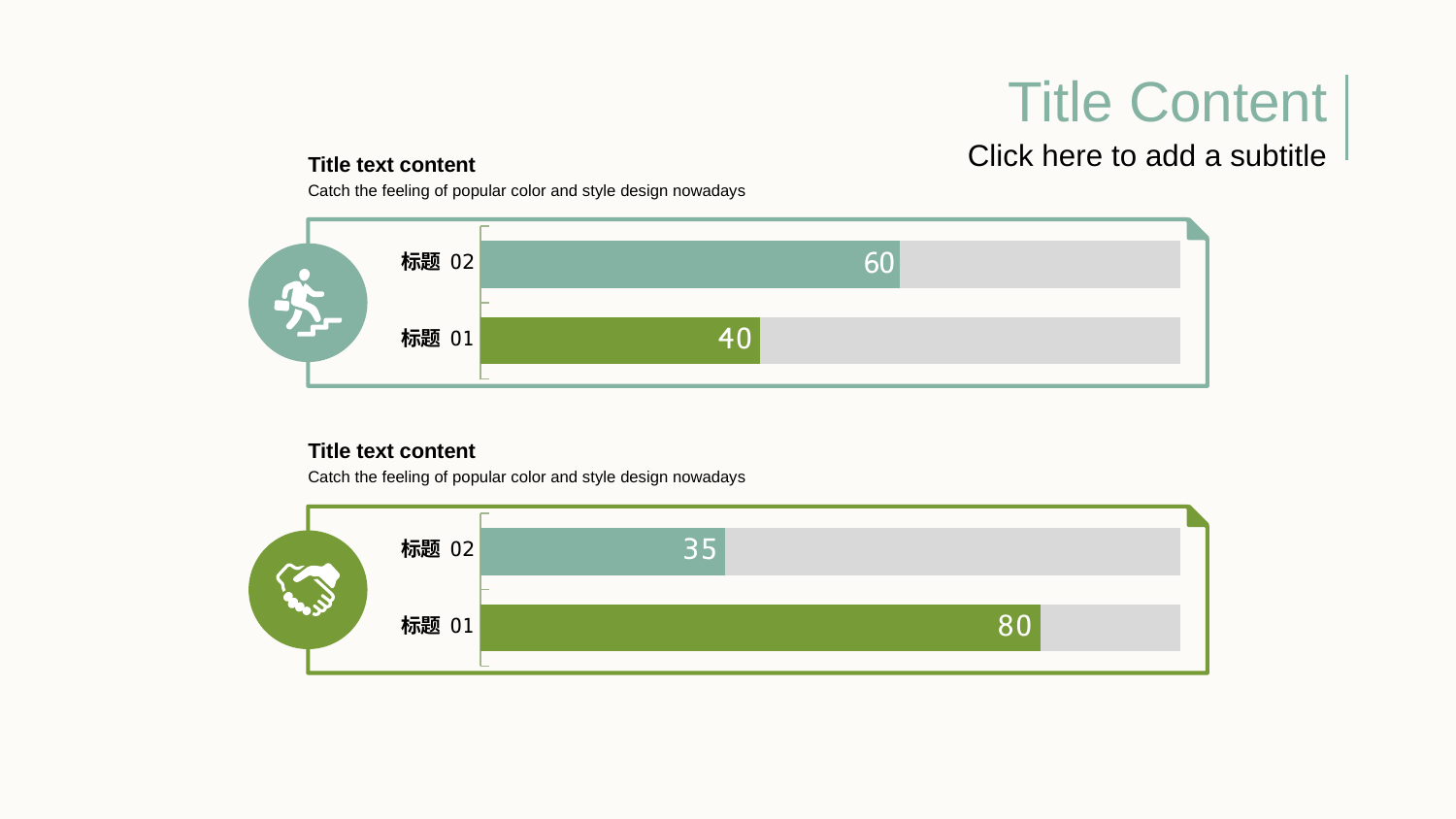

Title Content
Click here to add a subtitle
Title text content
Catch the feeling of popular color and style design nowadays

### Chart

| Category | 列1 | 列2 |
|---|---|---|
| 标题 01 | 40.0 | 60.0 |
| 标题 02 | 60.0 | 40.0 |

Title text content
Catch the feeling of popular color and style design nowadays

### Chart

| Category | 列1 | 列2 |
|---|---|---|
| 标题 01 | 80.0 | 20.0 |
| 标题 02 | 35.0 | 65.0 |